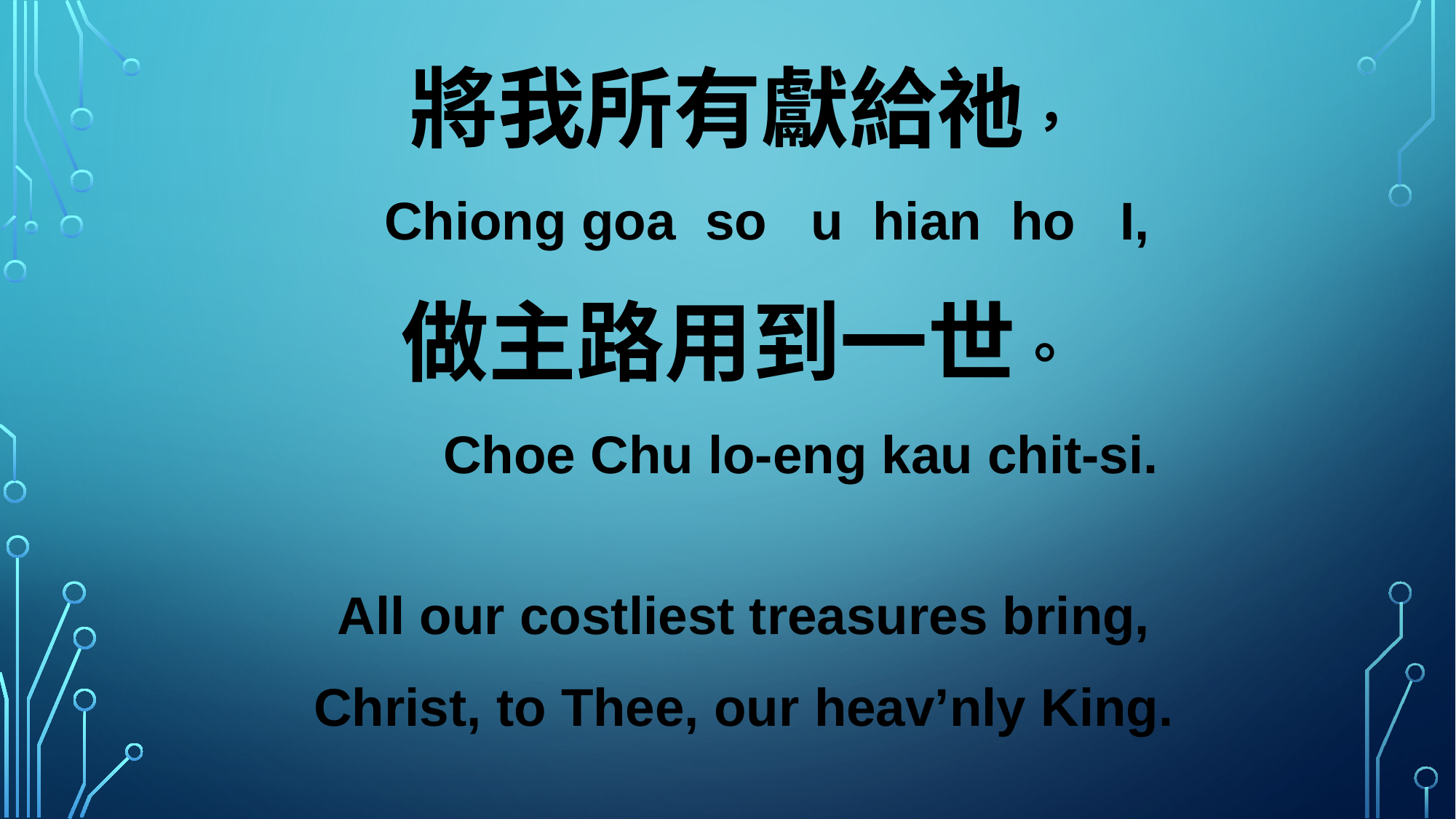

將我所有獻給祂，
             Chiong goa  so   u  hian  ho   I,
做主路用到一世。
                 Choe Chu lo-eng kau chit-si.

All our costliest treasures bring,
Christ, to Thee, our heav’nly King.